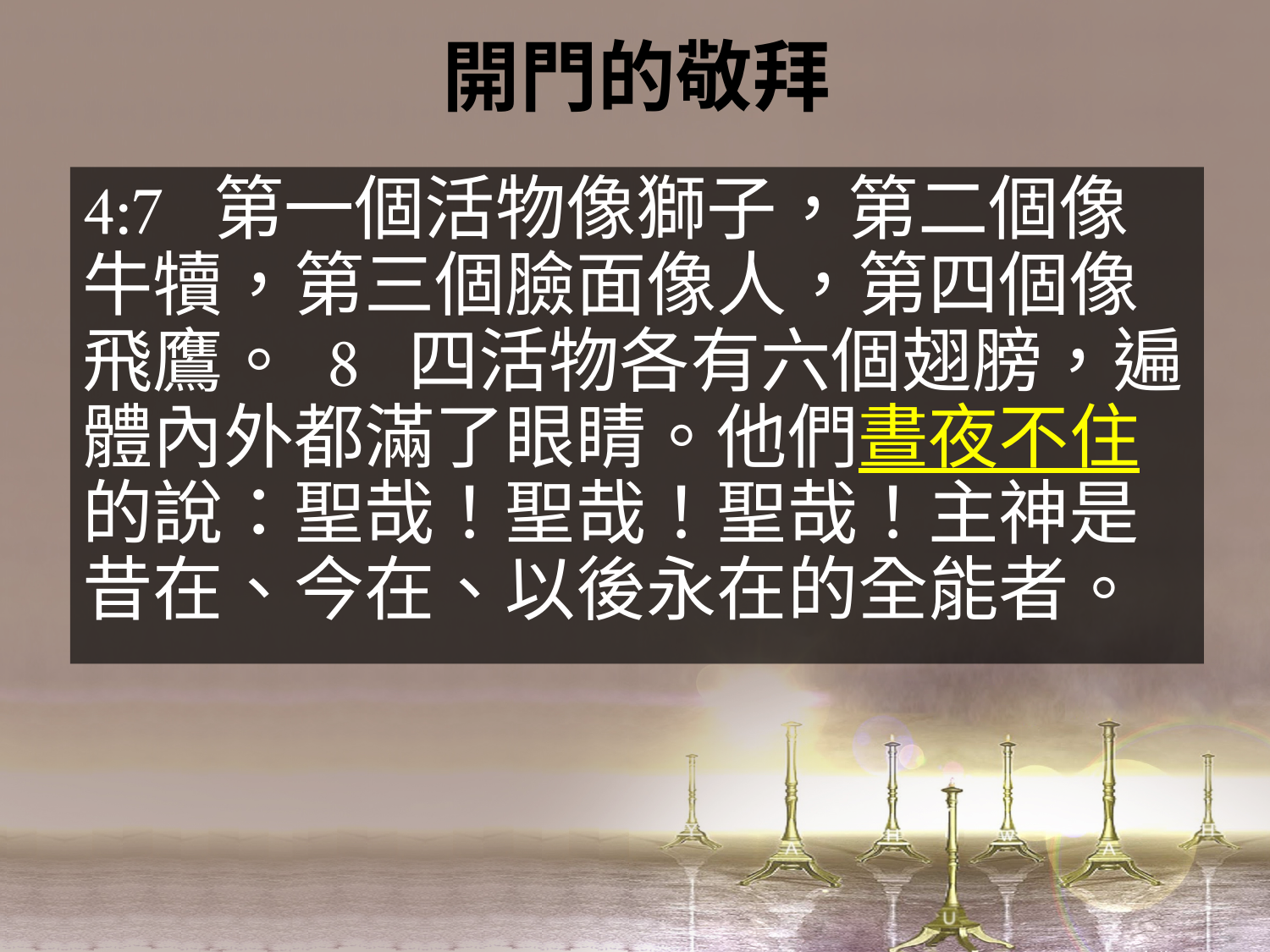

開門的敬拜
4:7  第一個活物像獅子，第二個像牛犢，第三個臉面像人，第四個像飛鷹。 8  四活物各有六個翅膀，遍體內外都滿了眼睛。他們晝夜不住的說：聖哉！聖哉！聖哉！主神是昔在、今在、以後永在的全能者。